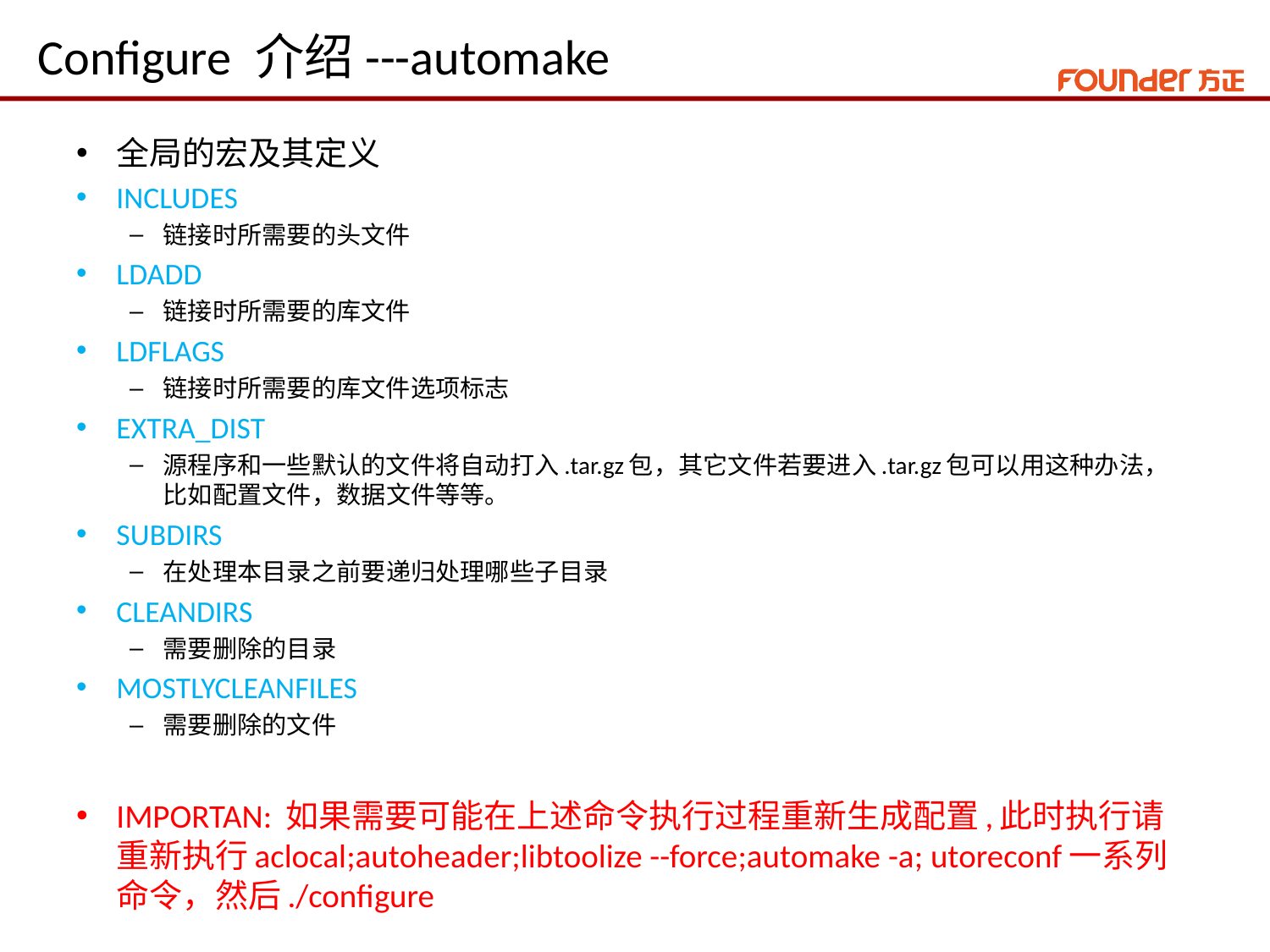

# Configure 介绍---automake
全局的宏及其定义
INCLUDES
链接时所需要的头文件
LDADD
链接时所需要的库文件
LDFLAGS
链接时所需要的库文件选项标志
EXTRA_DIST
源程序和一些默认的文件将自动打入.tar.gz包，其它文件若要进入.tar.gz包可以用这种办法，比如配置文件，数据文件等等。
SUBDIRS
在处理本目录之前要递归处理哪些子目录
CLEANDIRS
需要删除的目录
MOSTLYCLEANFILES
需要删除的文件

IMPORTAN: 如果需要可能在上述命令执行过程重新生成配置,此时执行请重新执行aclocal;autoheader;libtoolize --force;automake -a; utoreconf一系列命令，然后./configure